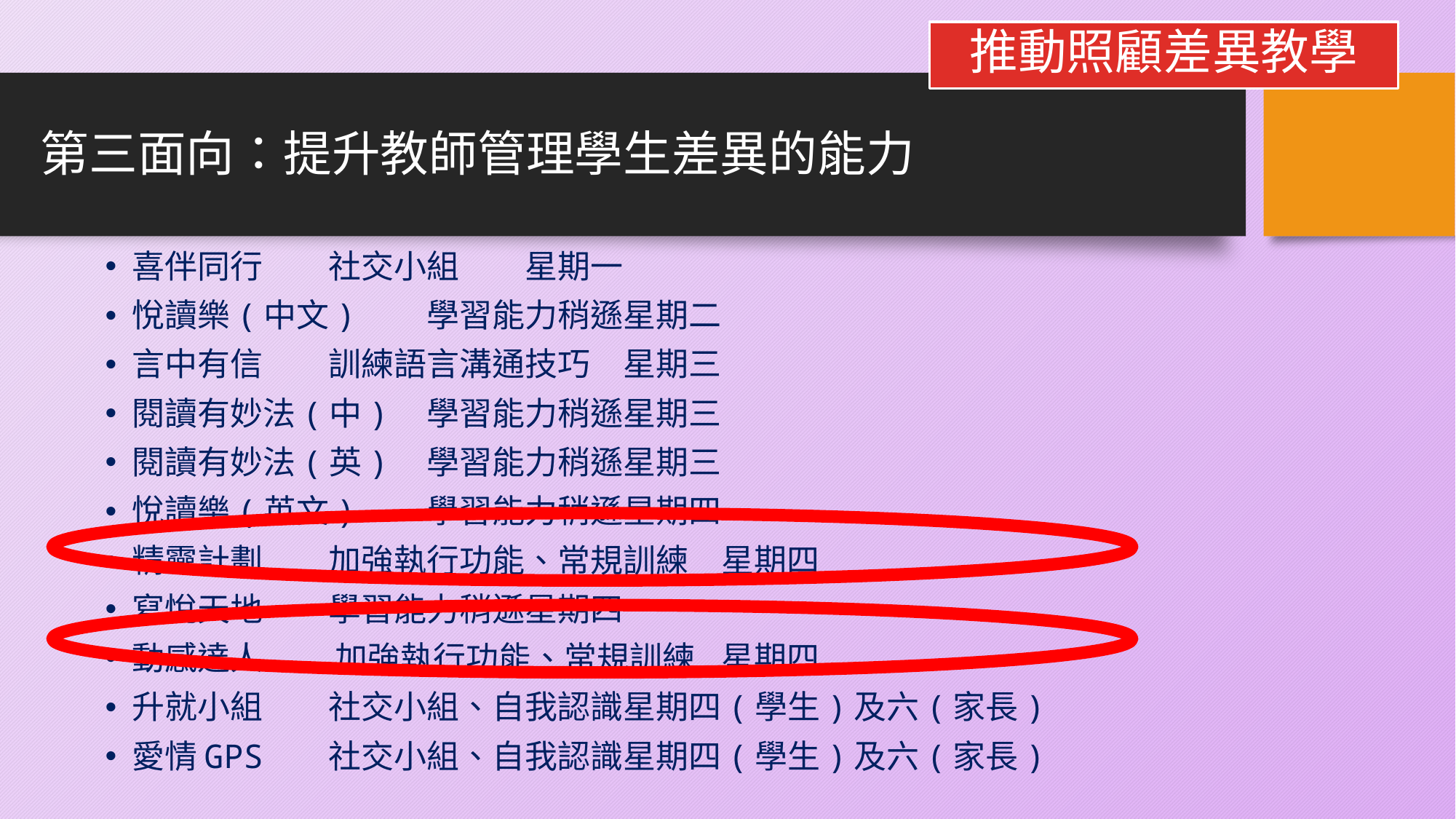

推動照顧差異教學
第三面向：提升教師管理學生差異的能力
喜伴同行		社交小組			星期一
悅讀樂(中文)	學習能力稍遜			星期二
言中有信 		訓練語言溝通技巧		星期三
閱讀有妙法(中)	學習能力稍遜			星期三
閱讀有妙法(英)	學習能力稍遜			星期三
悅讀樂(英文)	學習能力稍遜			星期四
精靈計劃		加強執行功能、常規訓練 	星期四
寫悅天地		學習能力稍遜			星期四
動感達人          加強執行功能、常規訓練 	星期四
升就小組		社交小組、自我認識		星期四(學生)及六(家長)
愛情GPS		社交小組、自我認識		星期四(學生)及六(家長)